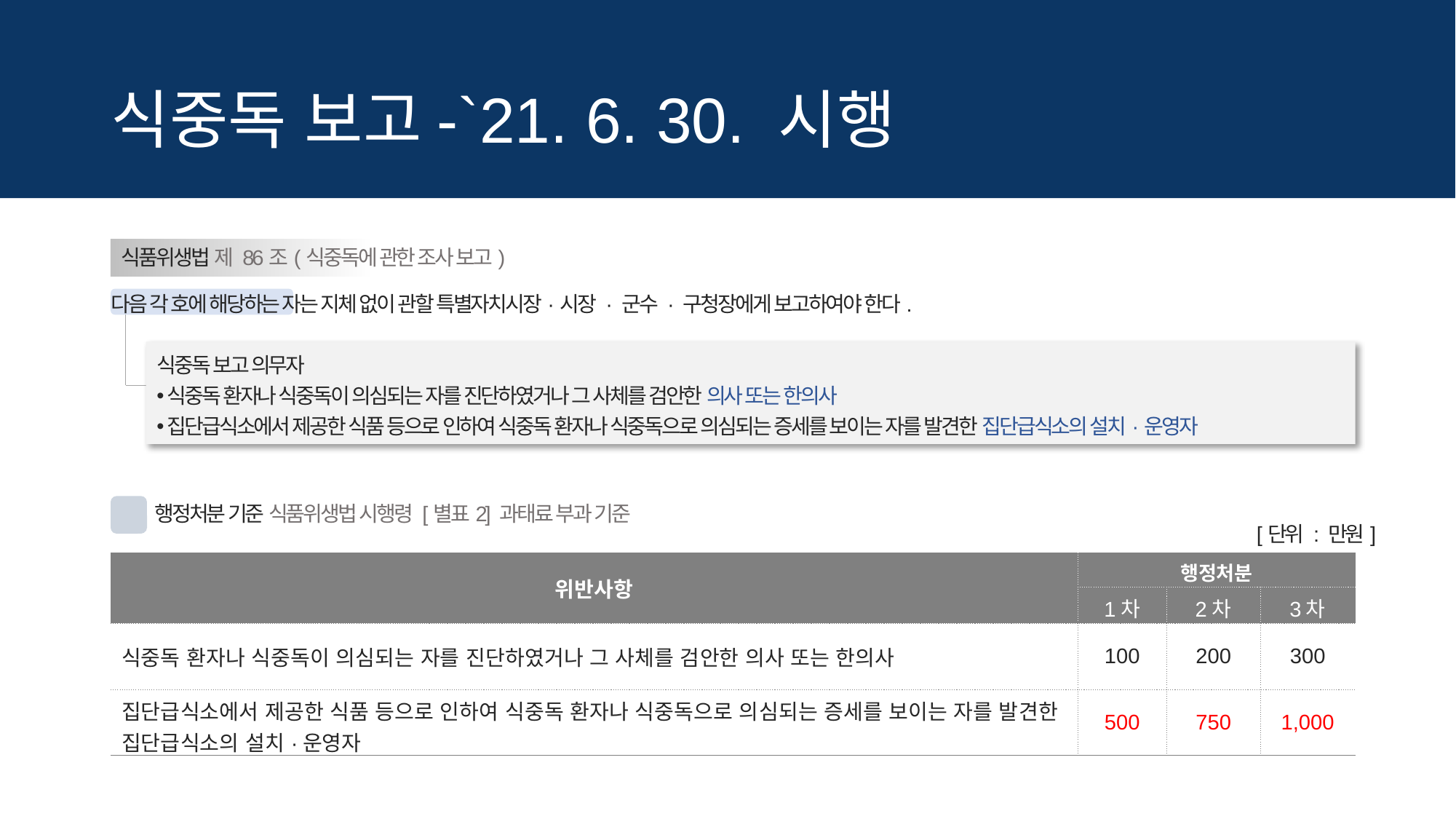

# 식중독 보고-`21. 6. 30. 시행
식품위생법 제 86조(식중독에 관한 조사 보고)

다음 각 호에 해당하는 자는 지체 없이 관할 특별자치시장·시장 · 군수 · 구청장에게 보고하여야 한다.

식중독 보고 의무자
식중독 환자나 식중독이 의심되는 자를 진단하였거나 그 사체를 검안한 의사 또는 한의사
집단급식소에서 제공한 식품 등으로 인하여 식중독 환자나 식중독으로 의심되는 증세를 보이는 자를 발견한 집단급식소의 설치·운영자
!
행정처분 기준 식품위생법 시행령 [별표2] 과태료 부과 기준

[단위 : 만원]
| 위반사항 | 행정처분 |  |  |
| --- | --- | --- | --- |
|  | 1차 | 2차 | 3차 |
| 식중독 환자나 식중독이 의심되는 자를 진단하였거나 그 사체를 검안한 의사 또는 한의사 | 100 | 200 | 300 |
| 집단급식소에서 제공한 식품 등으로 인하여 식중독 환자나 식중독으로 의심되는 증세를 보이는 자를 발견한 집단급식소의 설치·운영자 | 500 | 750 | 1,000 |